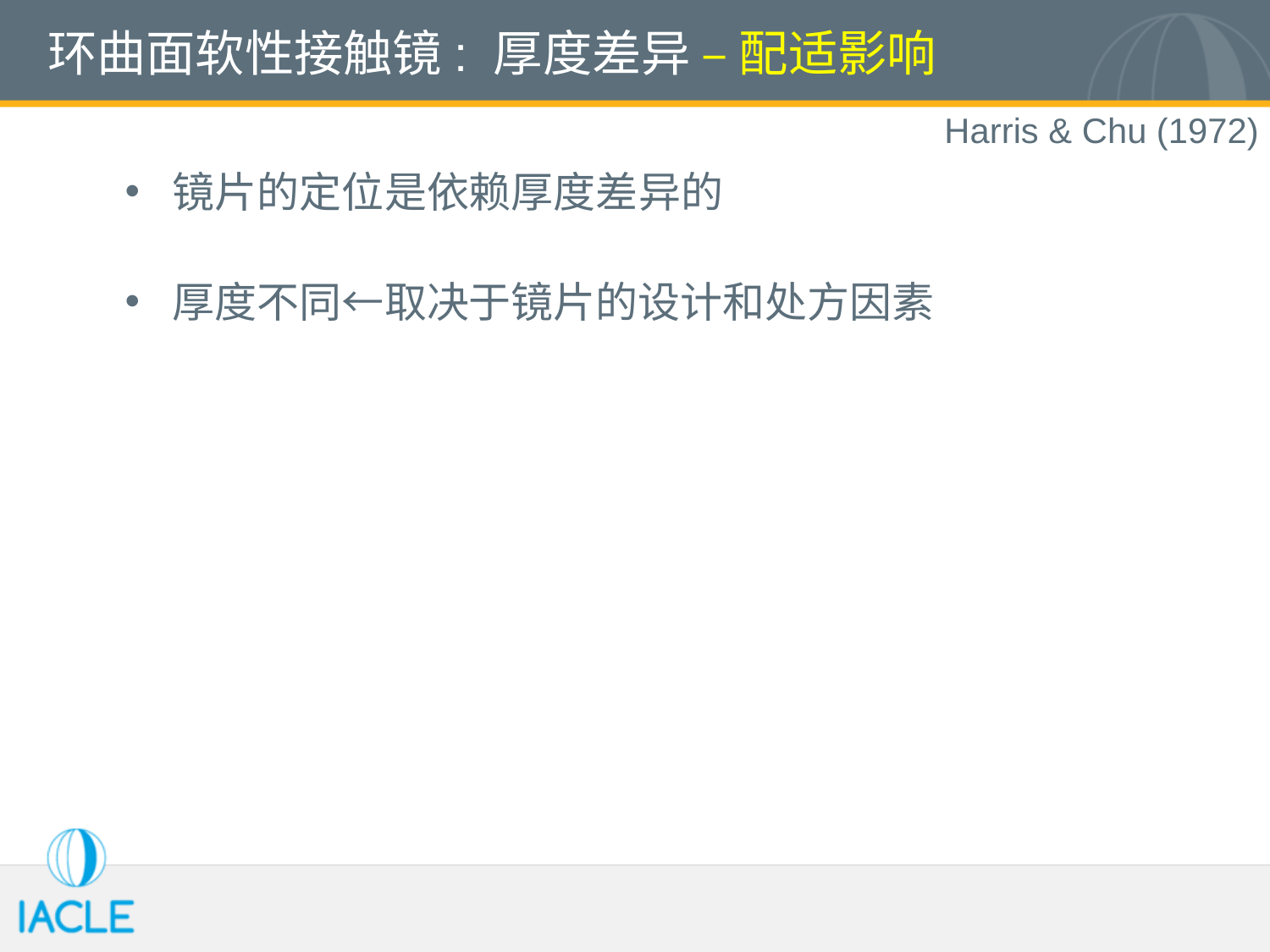

# 环曲面软性接触镜: 厚度差异 – 配适影响

Harris & Chu (1972)
镜片的定位是依赖厚度差异的
厚度不同←取决于镜片的设计和处方因素